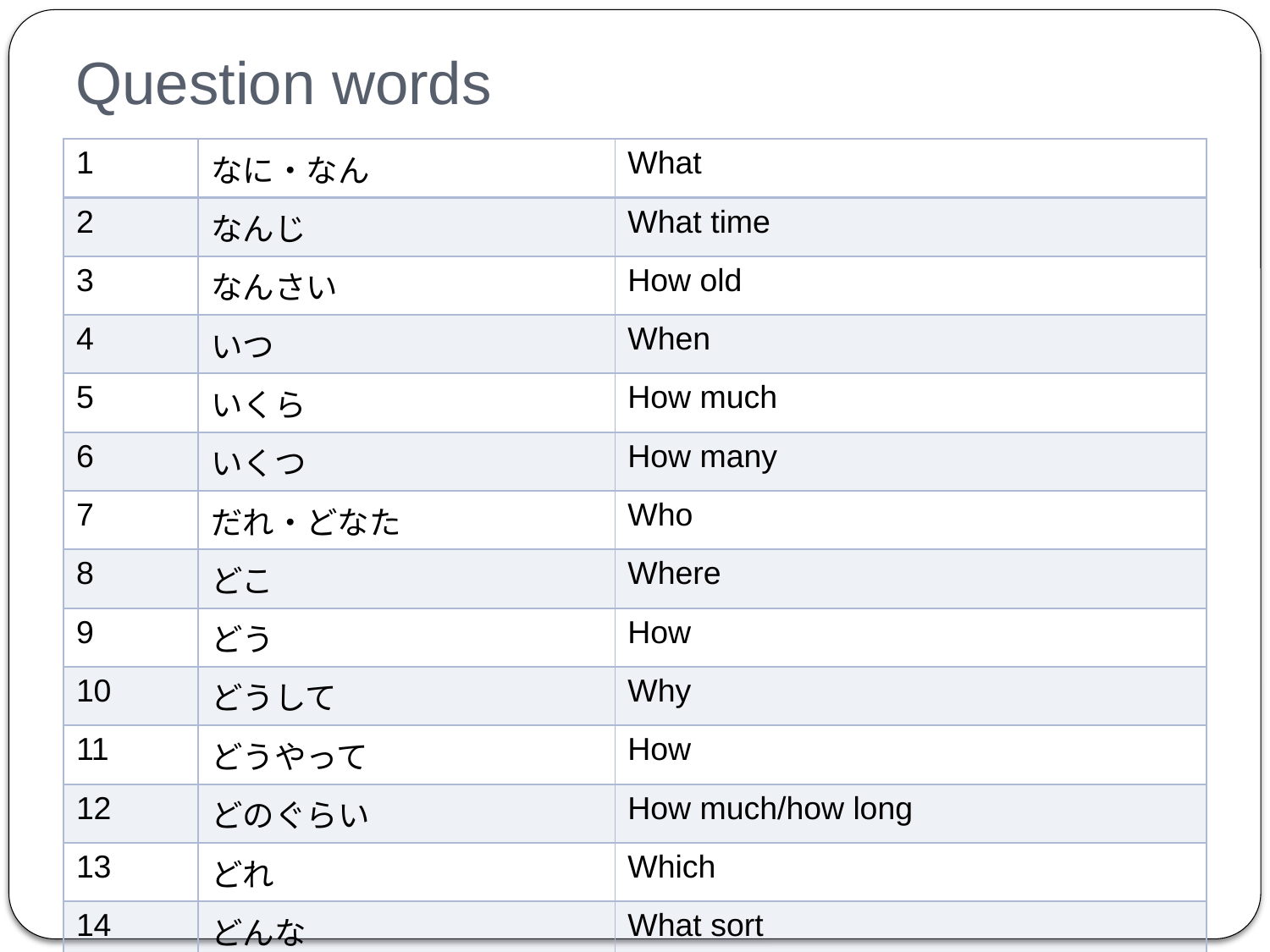

# Question words
| 1 | なに・なん | What |
| --- | --- | --- |
| 2 | なんじ | What time |
| 3 | なんさい | How old |
| 4 | いつ | When |
| 5 | いくら | How much |
| 6 | いくつ | How many |
| 7 | だれ・どなた | Who |
| 8 | どこ | Where |
| 9 | どう | How |
| 10 | どうして | Why |
| 11 | どうやって | How |
| 12 | どのぐらい | How much/how long |
| 13 | どれ | Which |
| 14 | どんな | What sort |